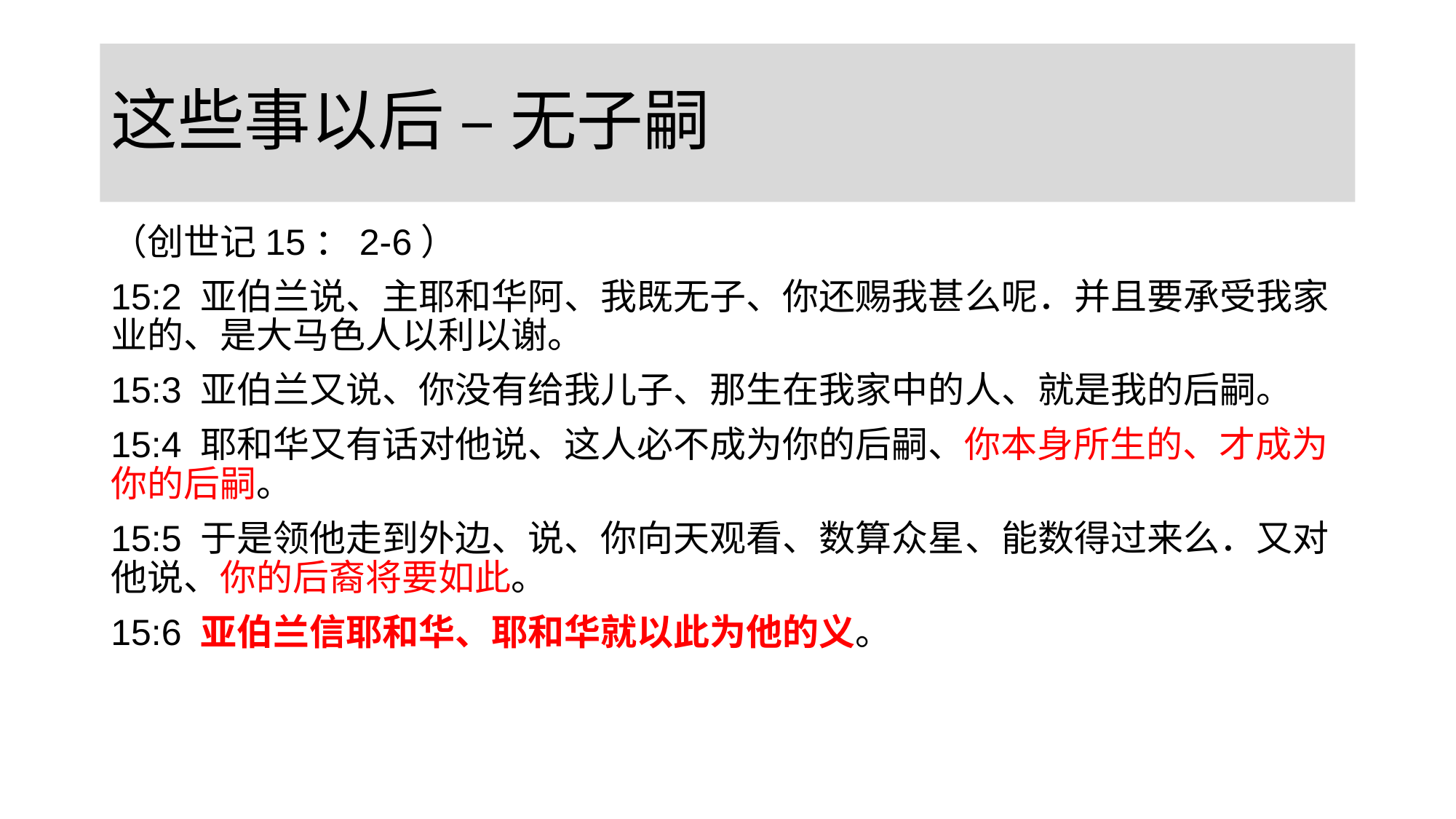

# 这些事以后 – 无子嗣
（创世记15：2-6）
15:2 亚伯兰说、主耶和华阿、我既无子、你还赐我甚么呢．并且要承受我家业的、是大马色人以利以谢。
15:3 亚伯兰又说、你没有给我儿子、那生在我家中的人、就是我的后嗣。
15:4 耶和华又有话对他说、这人必不成为你的后嗣、你本身所生的、才成为你的后嗣。
15:5 于是领他走到外边、说、你向天观看、数算众星、能数得过来么．又对他说、你的后裔将要如此。
15:6 亚伯兰信耶和华、耶和华就以此为他的义。